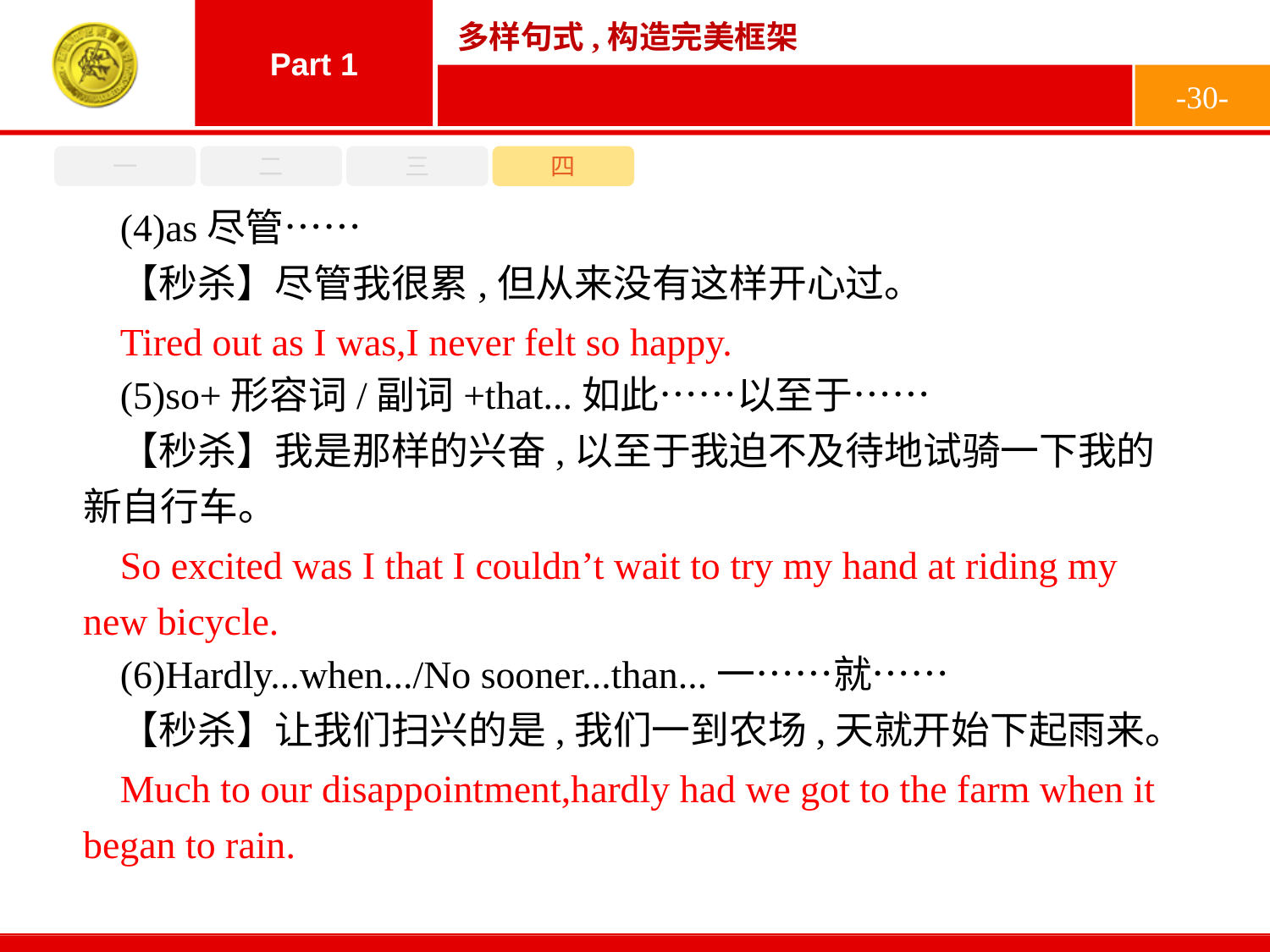

-30-
一
二
三
四
(4)as尽管……
【秒杀】尽管我很累,但从来没有这样开心过。

(5)so+形容词/副词+that...如此……以至于……
【秒杀】我是那样的兴奋,以至于我迫不及待地试骑一下我的新自行车。

(6)Hardly...when.../No sooner...than...一……就……
【秒杀】让我们扫兴的是,我们一到农场,天就开始下起雨来。
Tired out as I was,I never felt so happy.

So excited was I that I couldn’t wait to try my hand at riding my new bicycle.

Much to our disappointment,hardly had we got to the farm when it began to rain.